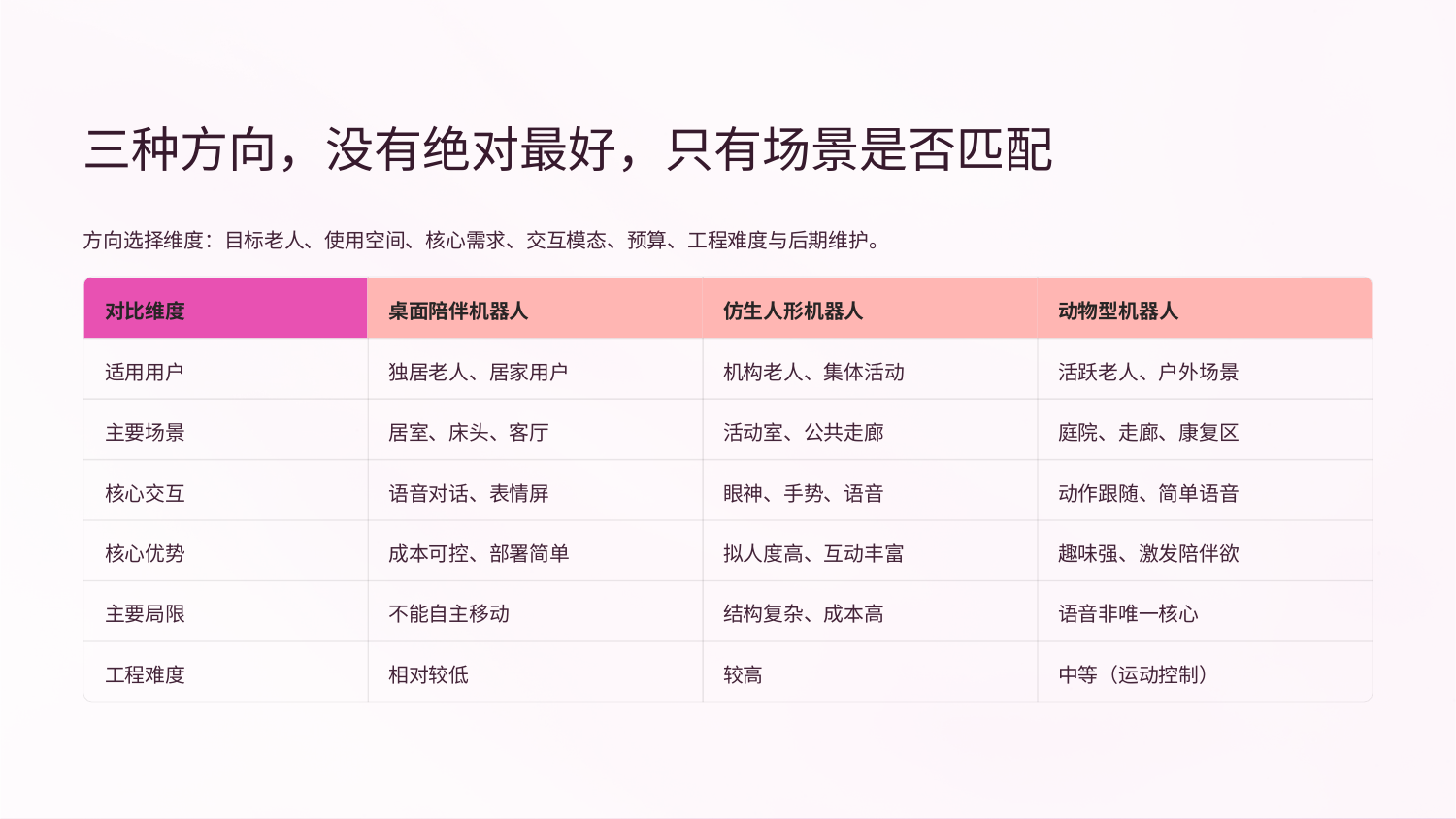

三种方向，没有绝对最好，只有场景是否匹配
方向选择维度：目标老人、使用空间、核心需求、交互模态、预算、工程难度与后期维护。

对比维度
桌面陪伴机器人
仿生人形机器人
动物型机器人

适用用户
独居老人、居家用户
机构老人、集体活动
活跃老人、户外场景

主要场景
居室、床头、客厅
活动室、公共走廊
庭院、走廊、康复区

核心交互
语音对话、表情屏
眼神、手势、语音
动作跟随、简单语音

核心优势
成本可控、部署简单
拟人度高、互动丰富
趣味强、激发陪伴欲

主要局限
不能自主移动
结构复杂、成本高
语音非唯一核心

工程难度
相对较低
较高
中等（运动控制）